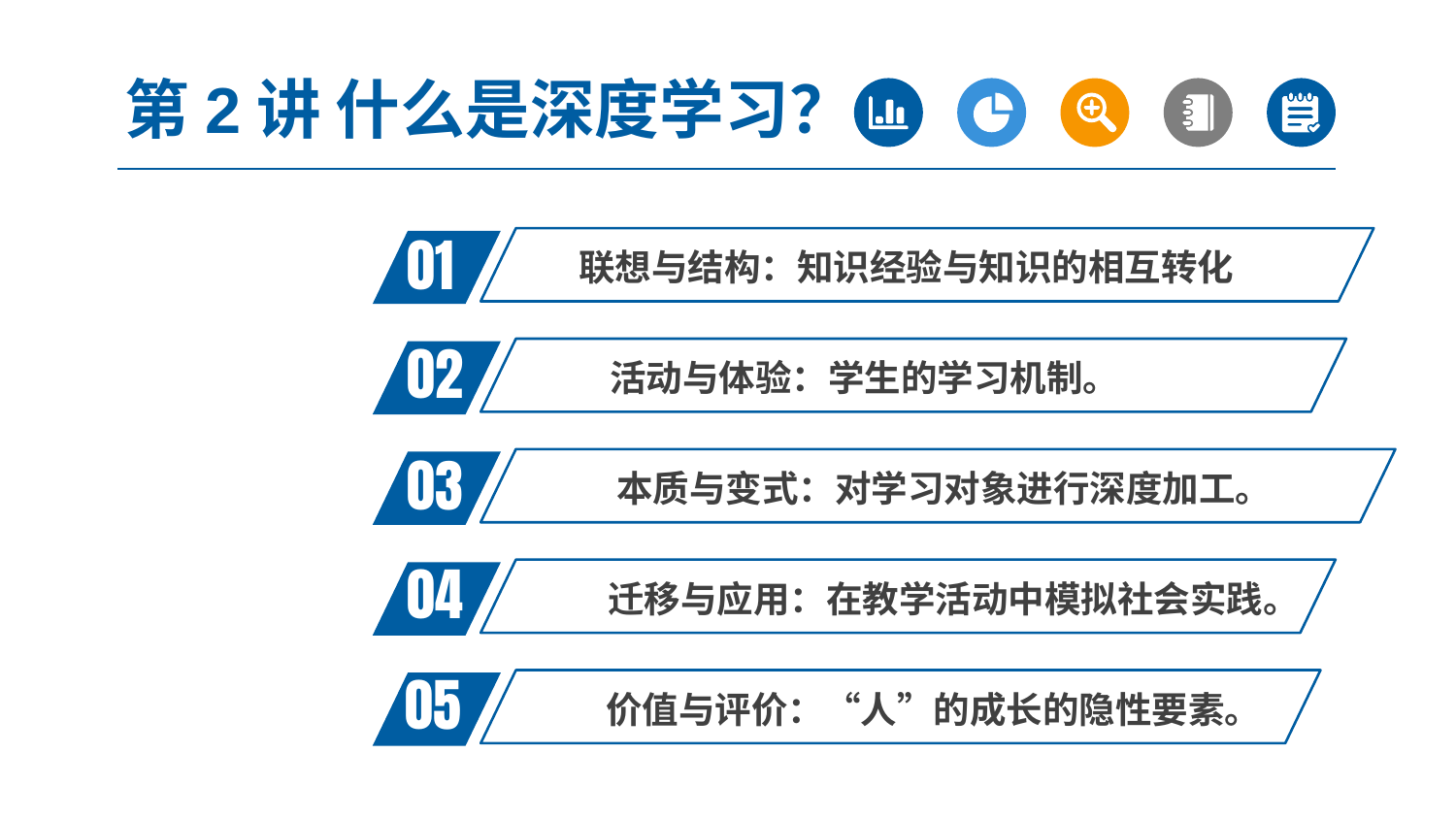

第2讲 什么是深度学习？

01

联想与结构：知识经验与知识的相互转化
02

活动与体验：学生的学习机制。
03

本质与变式：对学习对象进行深度加工。
04

迁移与应用：在教学活动中模拟社会实践。
05

价值与评价：“人”的成长的隐性要素。